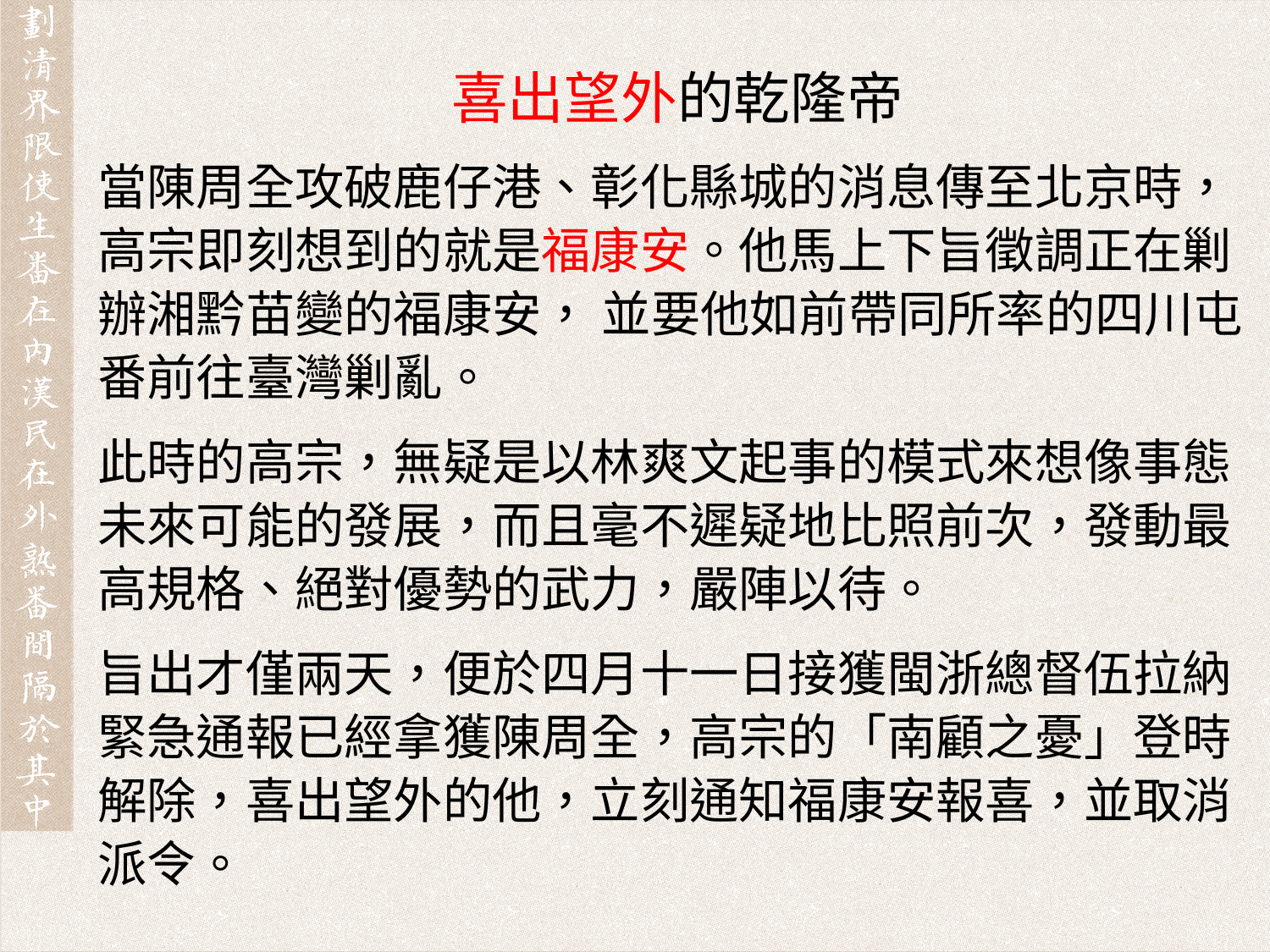

喜出望外的乾隆帝
當陳周全攻破鹿仔港、彰化縣城的消息傳至北京時，高宗即刻想到的就是福康安。他馬上下旨徵調正在剿辦湘黔苗變的福康安， 並要他如前帶同所率的四川屯番前往臺灣剿亂。
此時的高宗，無疑是以林爽文起事的模式來想像事態未來可能的發展，而且毫不遲疑地比照前次，發動最高規格、絕對優勢的武力，嚴陣以待。
旨出才僅兩天，便於四月十一日接獲閩浙總督伍拉納緊急通報已經拿獲陳周全，高宗的「南顧之憂」登時解除，喜出望外的他，立刻通知福康安報喜，並取消派令。